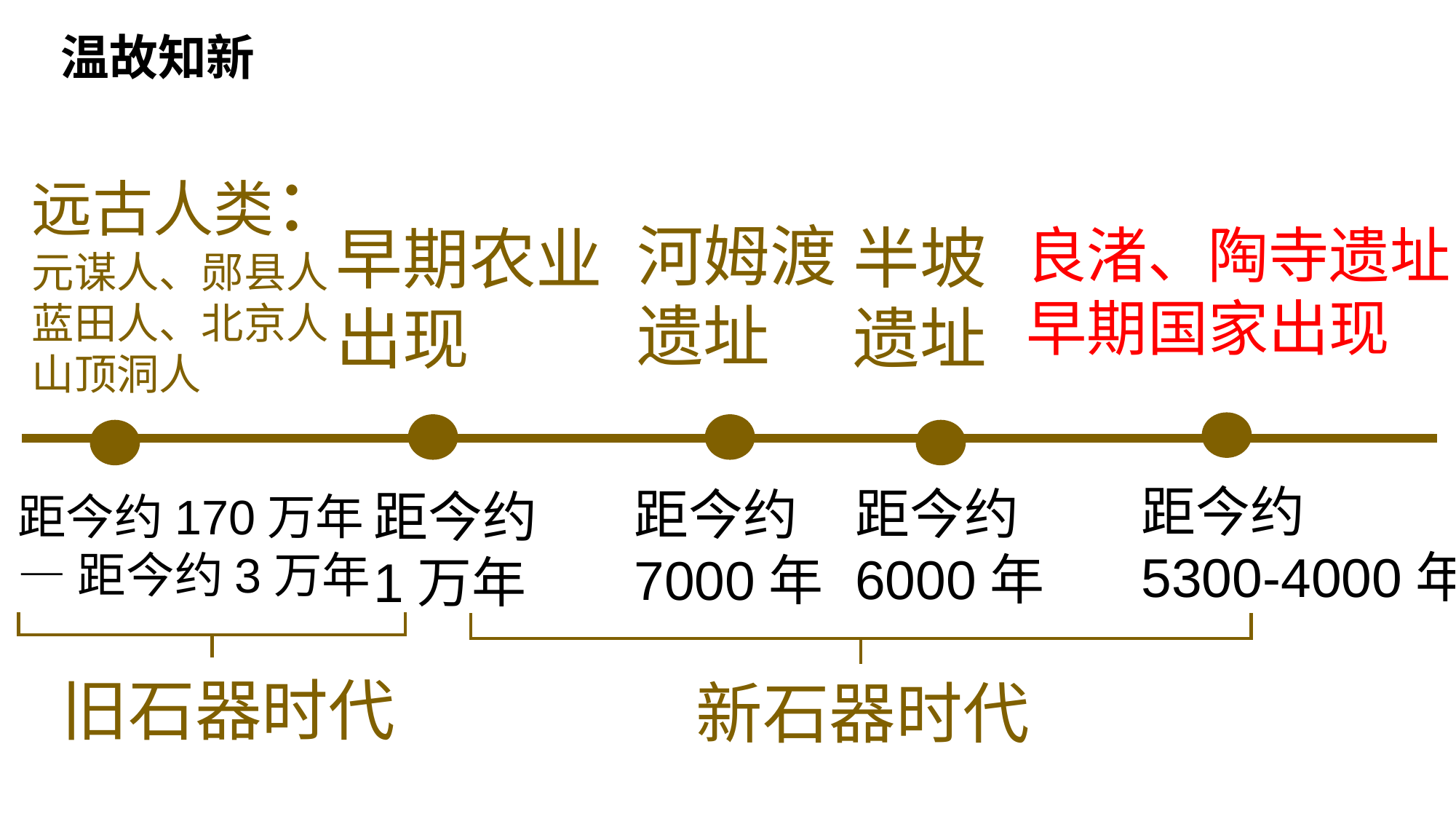

温故知新
远古人类：
元谋人、郧县人
蓝田人、北京人
山顶洞人

河姆渡
遗址
半坡
遗址
早期农业
出现

良渚、陶寺遗址早期国家出现

距今约
5300-4000年

距今约
6000年

距今约
7000年

距今约
1万年

距今约170万年
—距今约3万年

旧石器时代

新石器时代